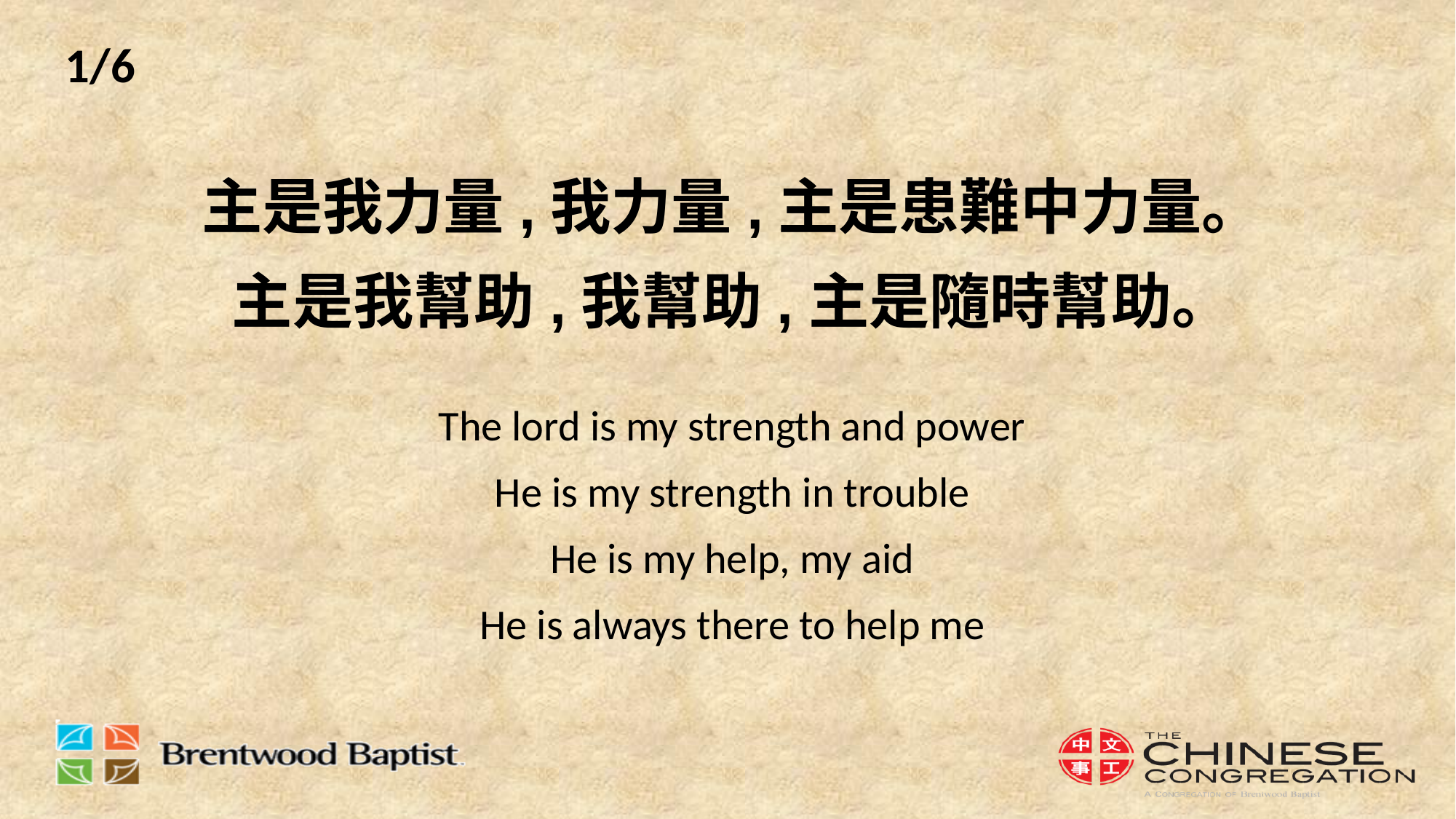

1/6
# 主是我力量,我力量,主是患難中力量。 主是我幫助,我幫助,主是隨時幫助。 The lord is my strength and power He is my strength in trouble He is my help, my aid He is always there to help me